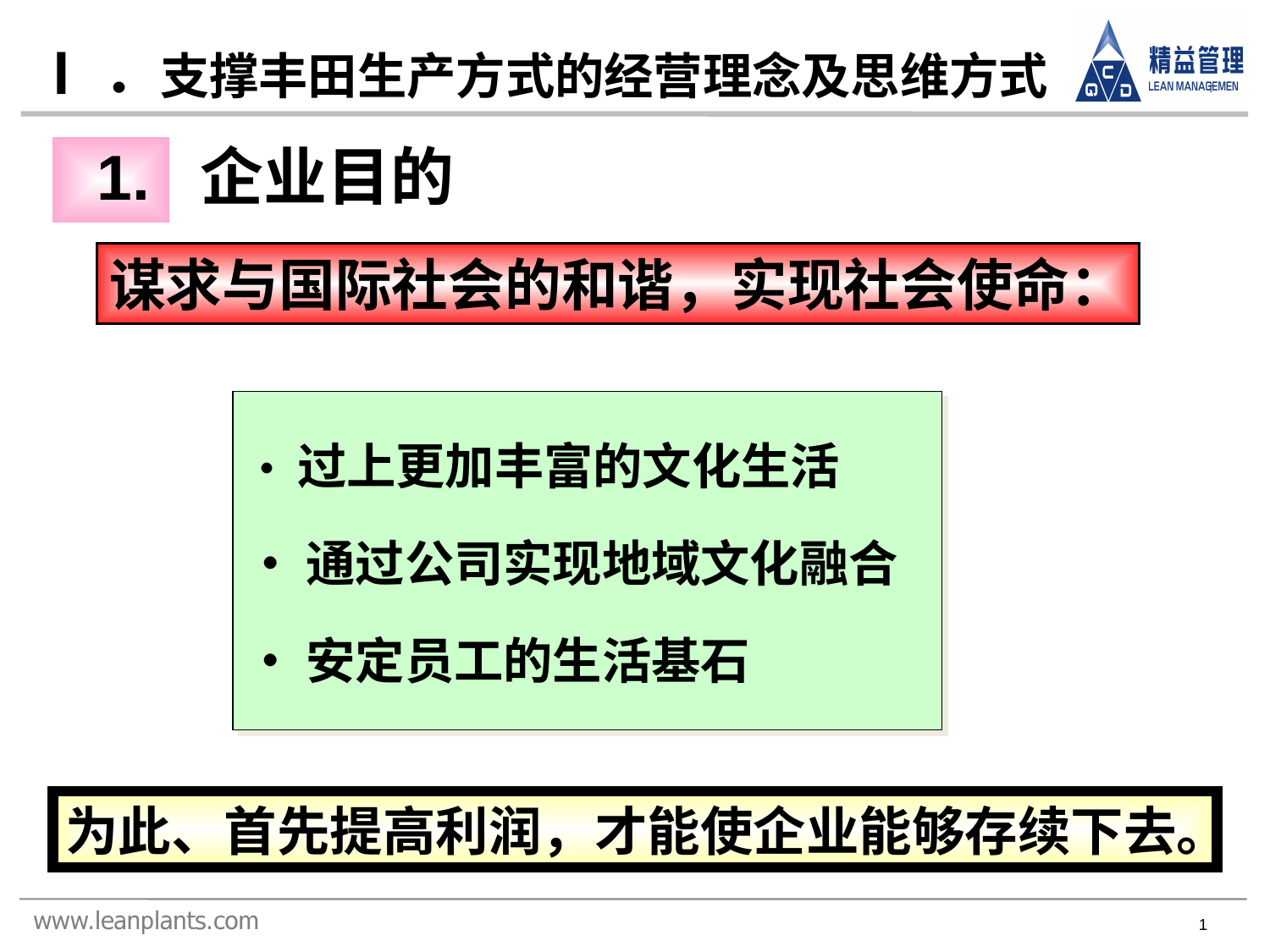

Ⅰ．支撑丰田生产方式的经营理念及思维方式
1.  企业目的

谋求与国际社会的和谐，实现社会使命：
・ 过上更加丰富的文化生活
・ 通过公司实现地域文化融合
・ 安定员工的生活基石

为此、首先提高利润，才能使企业能够存续下去。